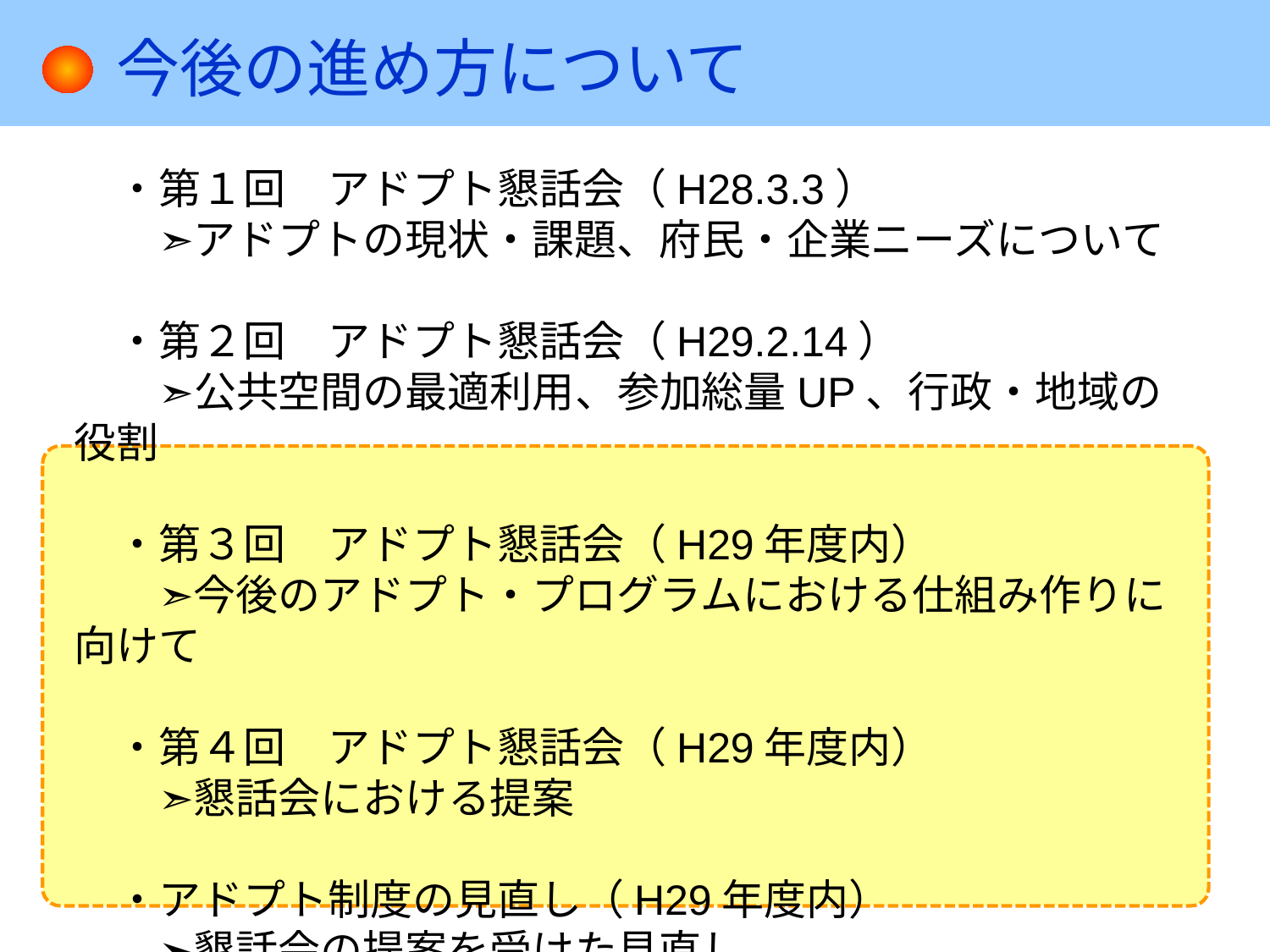

# 今後の進め方について

　・第１回　アドプト懇話会（H28.3.3）
　　➣アドプトの現状・課題、府民・企業ニーズについて

　・第２回　アドプト懇話会（H29.2.14）
　　➣公共空間の最適利用、参加総量UP、行政・地域の役割

　・第３回　アドプト懇話会（H29年度内）
　　➣今後のアドプト・プログラムにおける仕組み作りに向けて

　・第４回　アドプト懇話会（H29年度内）
　　➣懇話会における提案

　・アドプト制度の見直し（H29年度内）
　　➣懇話会の提案を受けた見直し